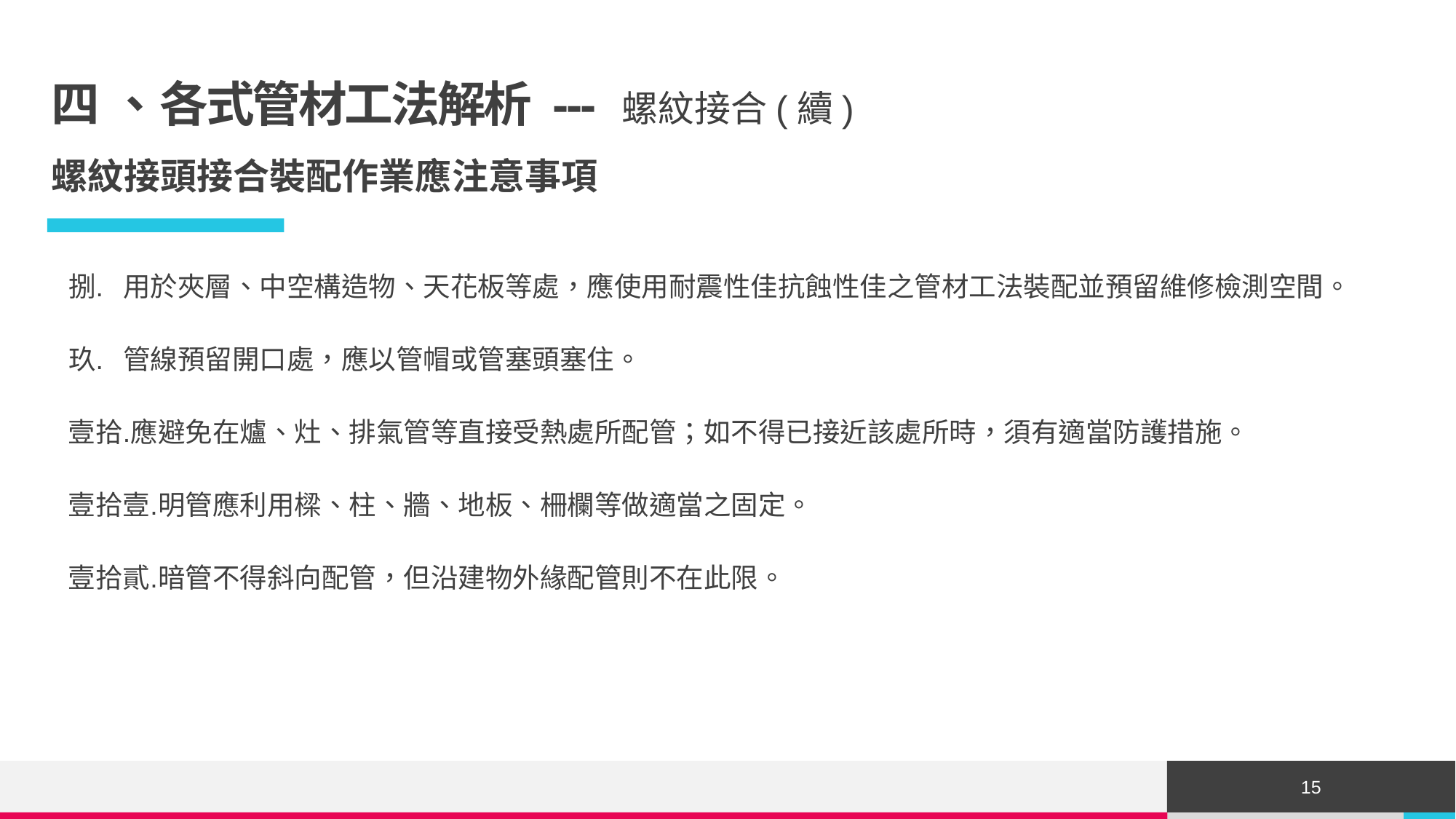

# 四 、各式管材工法解析 --- 螺紋接合(續)
螺紋接頭接合裝配作業應注意事項

用於夾層、中空構造物、天花板等處，應使用耐震性佳抗蝕性佳之管材工法裝配並預留維修檢測空間。
管線預留開口處，應以管帽或管塞頭塞住。
應避免在爐、灶、排氣管等直接受熱處所配管；如不得已接近該處所時，須有適當防護措施。
明管應利用樑、柱、牆、地板、柵欄等做適當之固定。
暗管不得斜向配管，但沿建物外緣配管則不在此限。
15